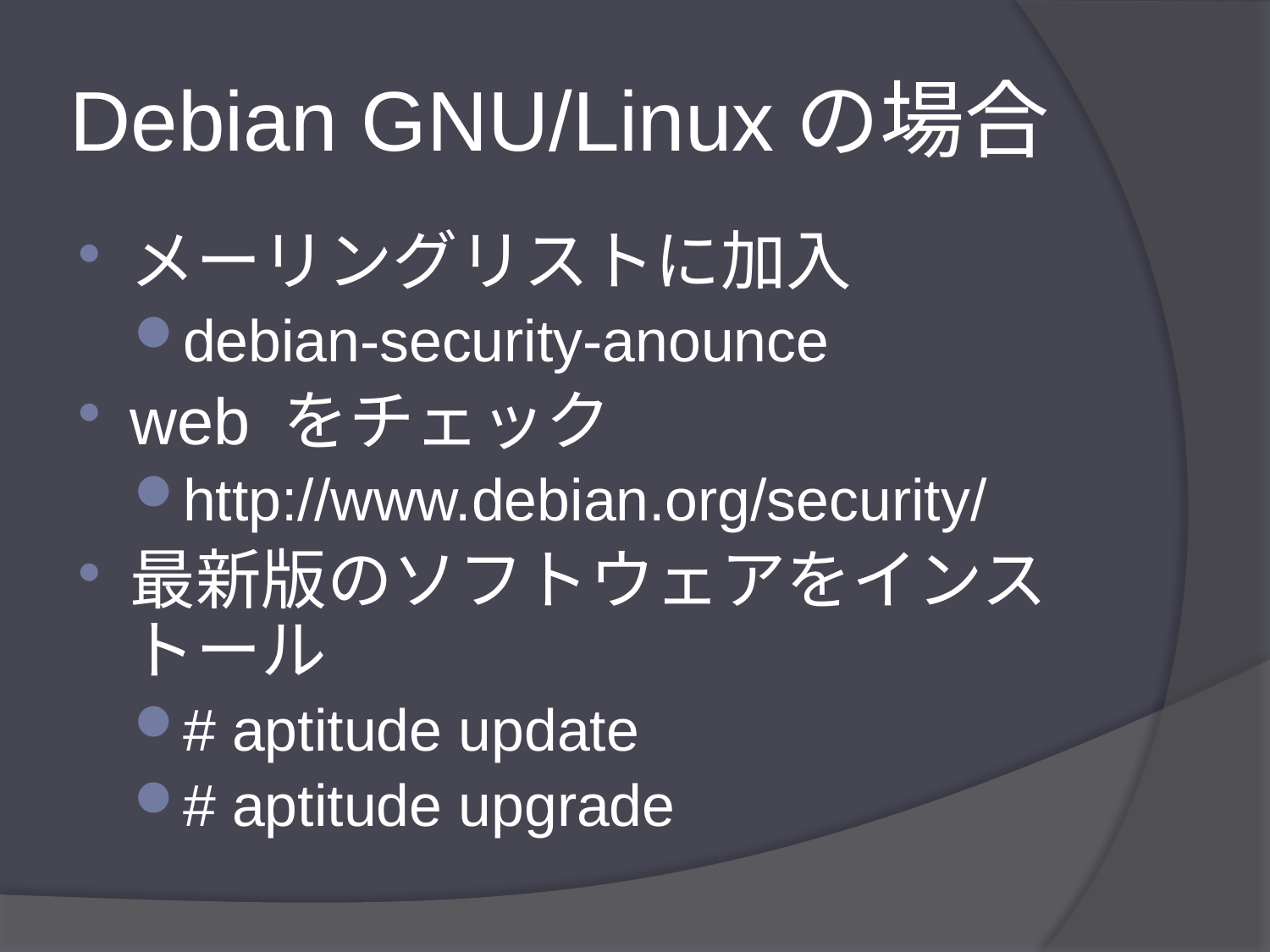

# Debian GNU/Linuxの場合
メーリングリストに加入
debian-security-anounce
web をチェック
http://www.debian.org/security/
最新版のソフトウェアをインストール
# aptitude update
# aptitude upgrade